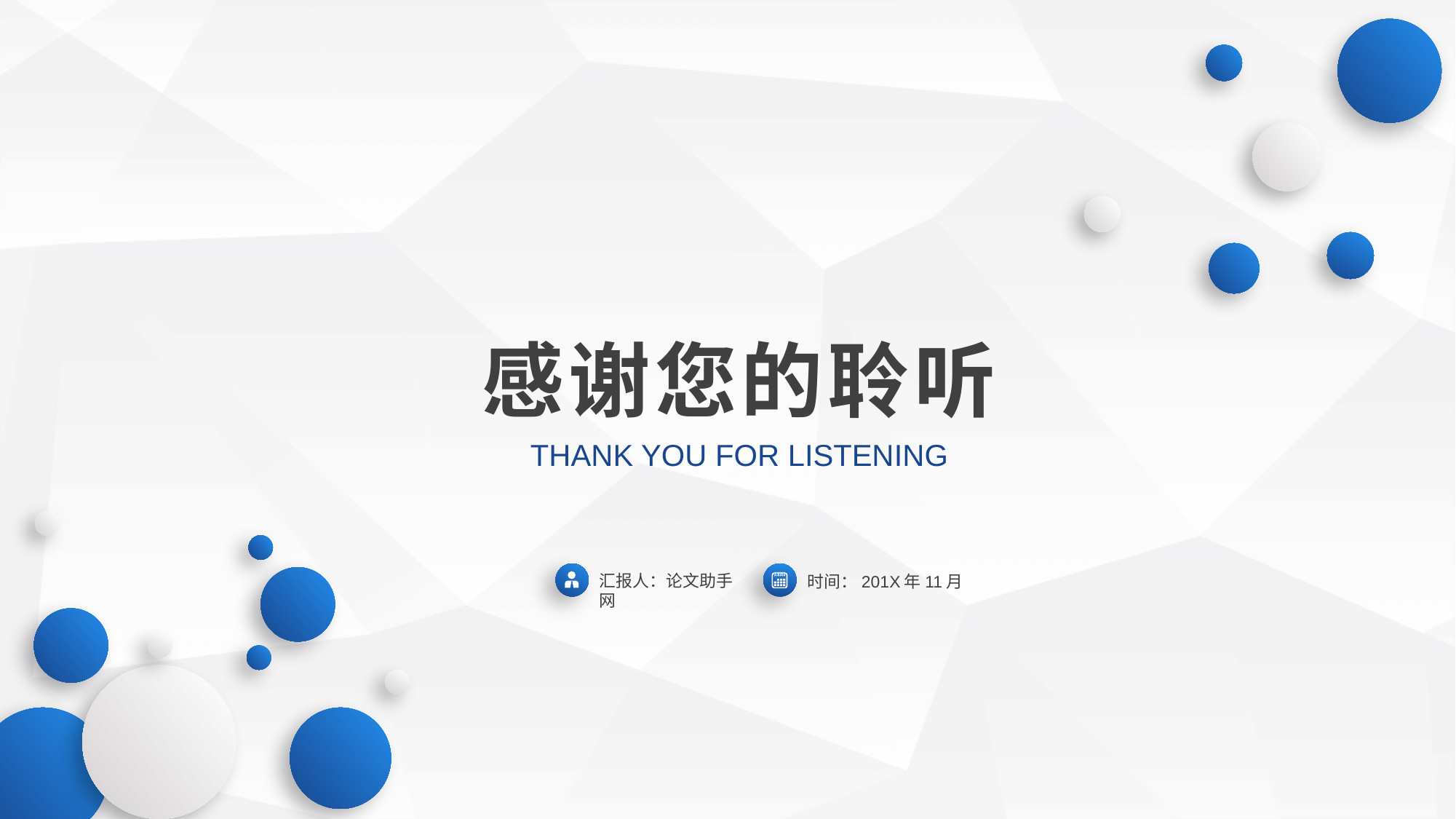

感谢您的聆听
THANK YOU FOR LISTENING

汇报人：论文助手网

时间：201X年11月